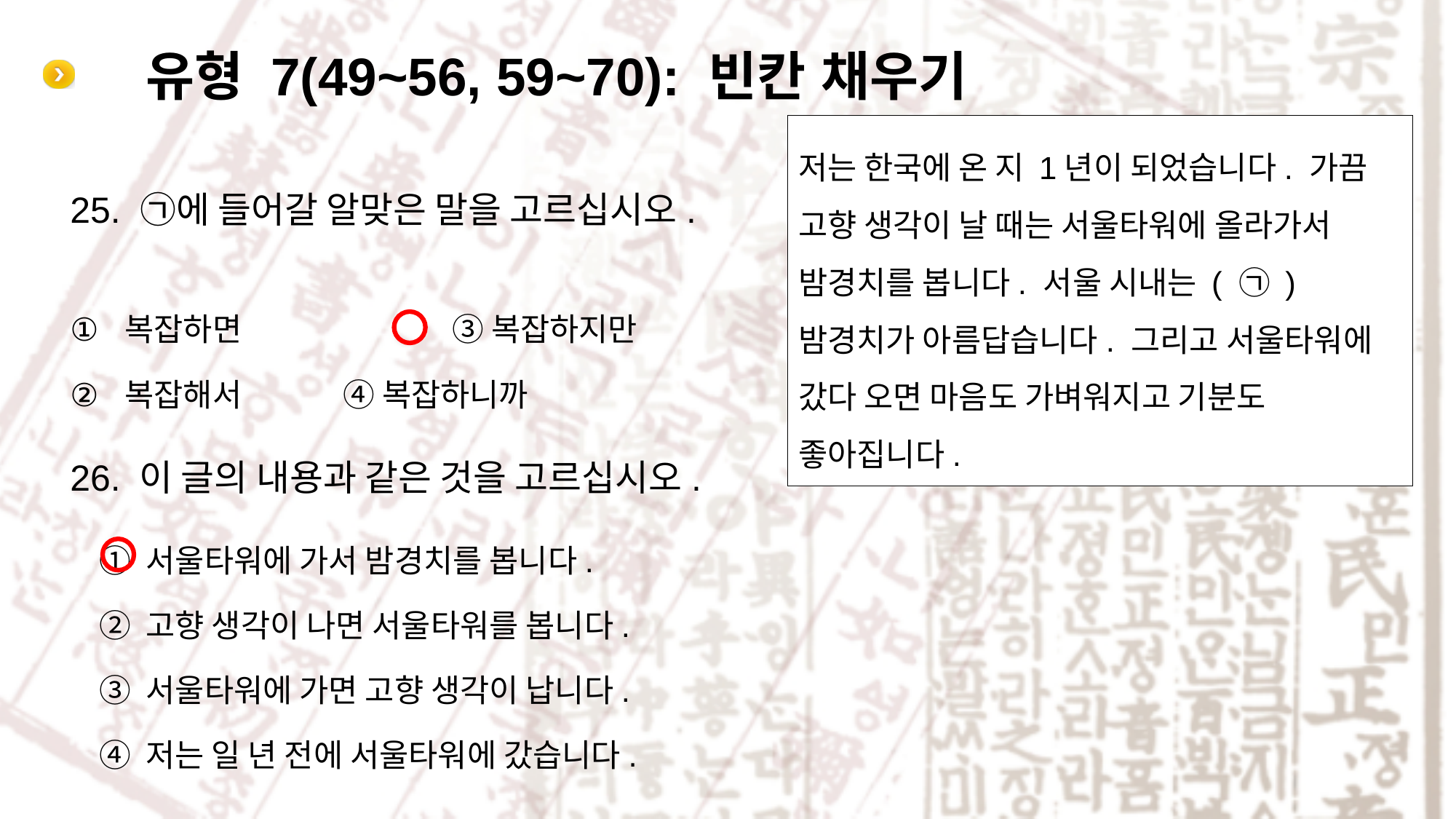

# 유형 7(49~56, 59~70): 빈칸 채우기
저는 한국에 온 지 1년이 되었습니다. 가끔 고향 생각이 날 때는 서울타워에 올라가서 밤경치를 봅니다. 서울 시내는 ( ㉠ )밤경치가 아름답습니다. 그리고 서울타워에 갔다 오면 마음도 가벼워지고 기분도 좋아집니다.
25. ㉠에 들어갈 알맞은 말을 고르십시오.
복잡하면 		③ 복잡하지만
복잡해서    	④ 복잡하니까

26. 이 글의 내용과 같은 것을 고르십시오.
① 서울타워에 가서 밤경치를 봅니다.
② 고향 생각이 나면 서울타워를 봅니다.
③ 서울타워에 가면 고향 생각이 납니다.
④ 저는 일 년 전에 서울타워에 갔습니다.